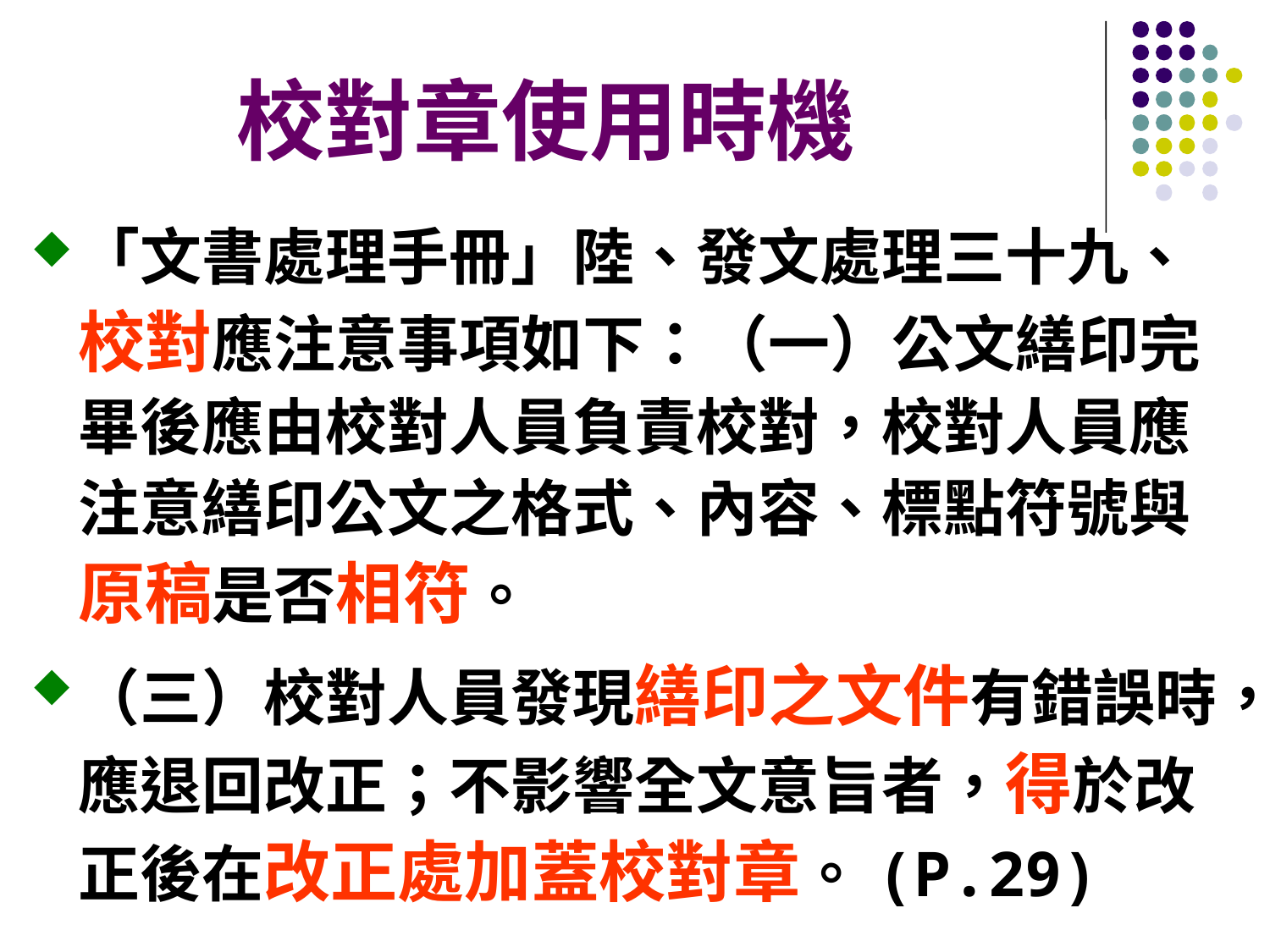

校對章使用時機
「文書處理手冊」陸、發文處理三十九、校對應注意事項如下：（一）公文繕印完畢後應由校對人員負責校對，校對人員應注意繕印公文之格式、內容、標點符號與原稿是否相符。
（三）校對人員發現繕印之文件有錯誤時，應退回改正；不影響全文意旨者，得於改正後在改正處加蓋校對章。(P.29)